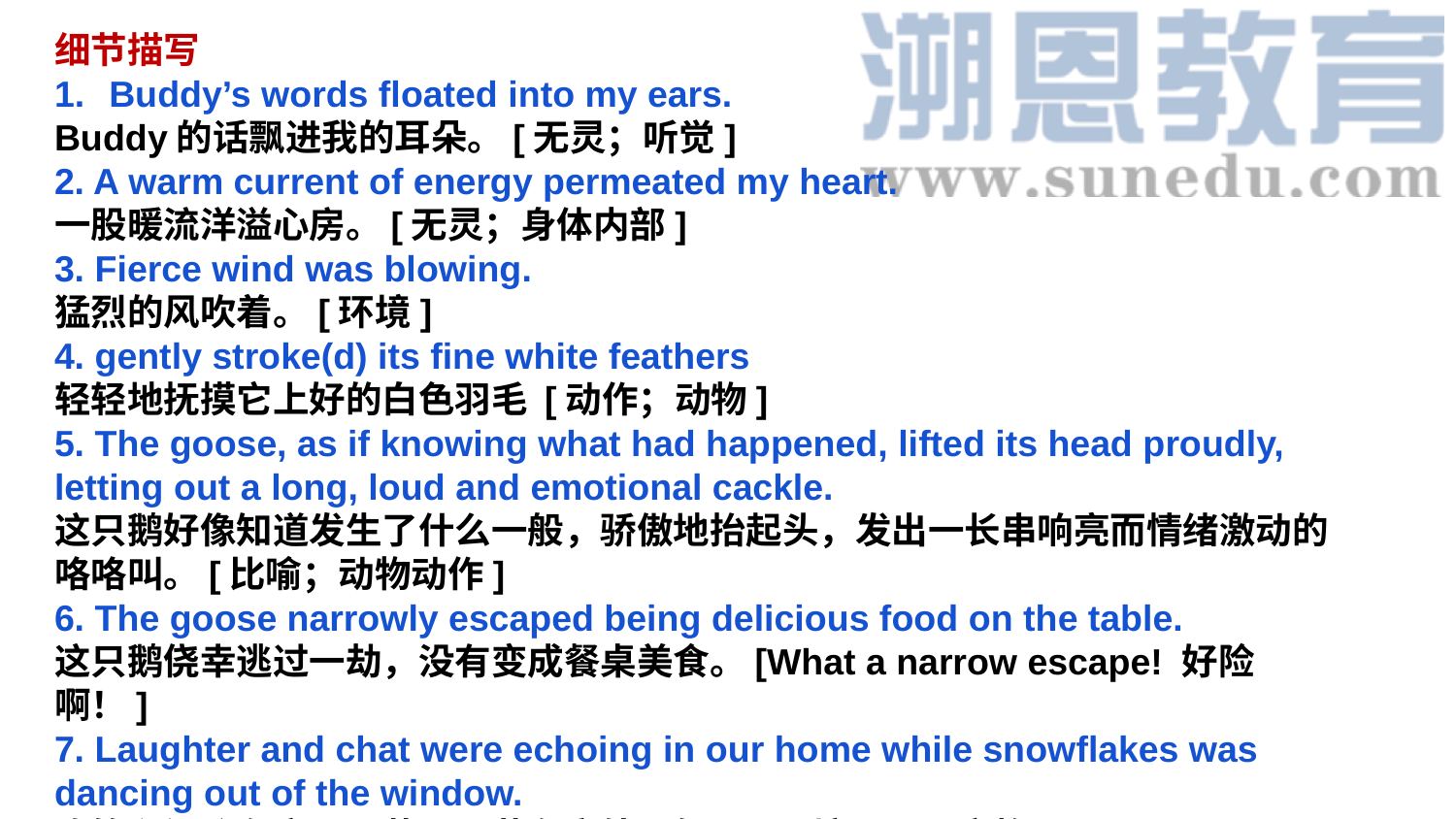

细节描写
Buddy’s words floated into my ears.
Buddy的话飘进我的耳朵。[无灵；听觉]
2. A warm current of energy permeated my heart.
一股暖流洋溢心房。[无灵；身体内部]
3. Fierce wind was blowing.
猛烈的风吹着。[环境]
4. gently stroke(d) its fine white feathers
轻轻地抚摸它上好的白色羽毛 [动作；动物]
5. The goose, as if knowing what had happened, lifted its head proudly, letting out a long, loud and emotional cackle.
这只鹅好像知道发生了什么一般，骄傲地抬起头，发出一长串响亮而情绪激动的咯咯叫。[比喻；动物动作]
6. The goose narrowly escaped being delicious food on the table.
这只鹅侥幸逃过一劫，没有变成餐桌美食。[What a narrow escape! 好险啊！]
7. Laughter and chat were echoing in our home while snowflakes was dancing out of the window.
欢笑和闲聊在家里回荡而雪花在窗外飞舞。[环境；画面定格]